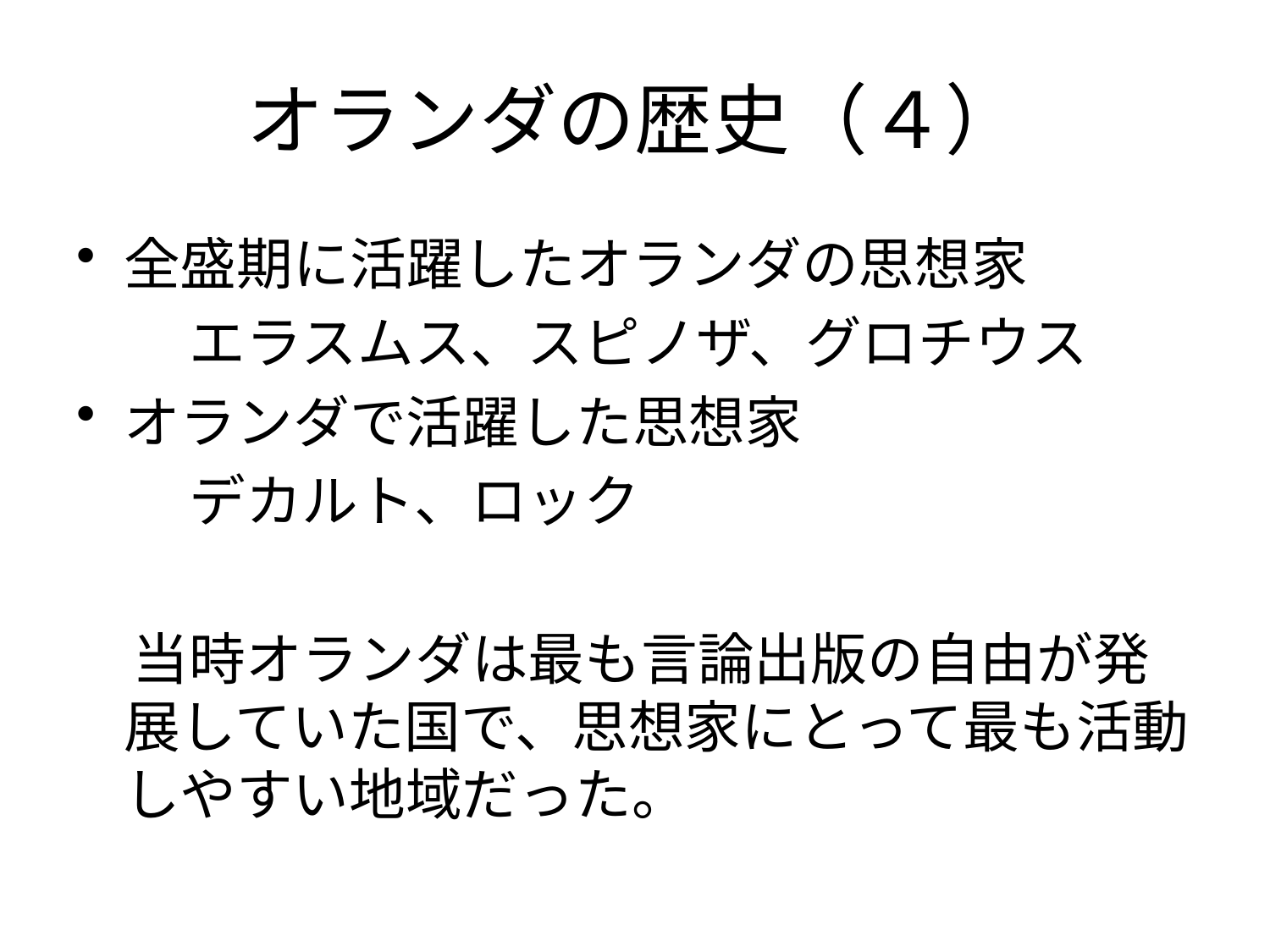

# オランダの歴史（４）
全盛期に活躍したオランダの思想家
　　エラスムス、スピノザ、グロチウス
オランダで活躍した思想家
　　デカルト、ロック

　当時オランダは最も言論出版の自由が発展していた国で、思想家にとって最も活動しやすい地域だった。